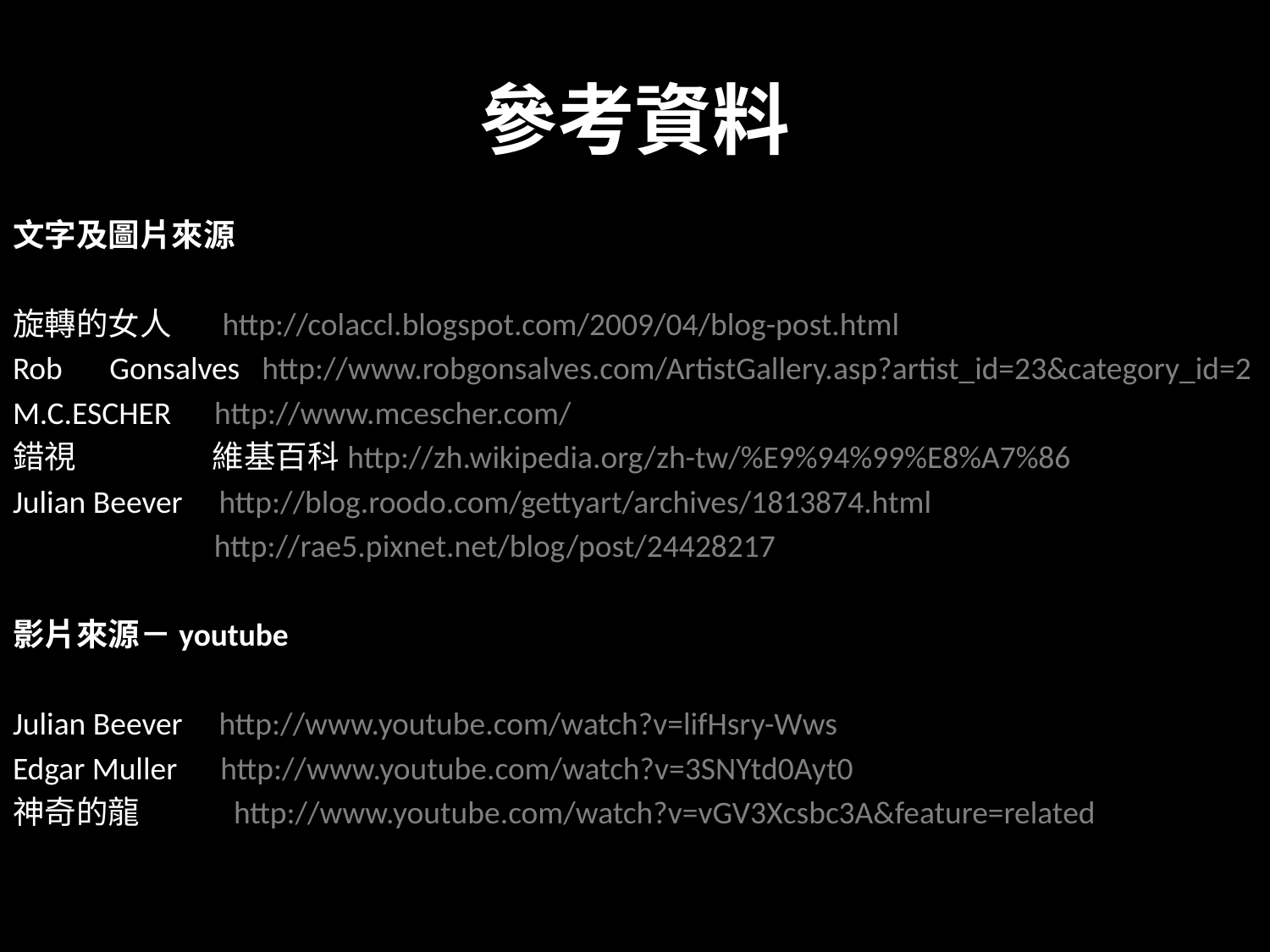

# 參考資料
文字及圖片來源

旋轉的女人      http://colaccl.blogspot.com/2009/04/blog-post.html
Rob　Gonsalves   http://www.robgonsalves.com/ArtistGallery.asp?artist_id=23&category_id=2
M.C.ESCHER      http://www.mcescher.com/
錯視                   維基百科http://zh.wikipedia.org/zh-tw/%E9%94%99%E8%A7%86
Julian Beever     http://blog.roodo.com/gettyart/archives/1813874.html
                            http://rae5.pixnet.net/blog/post/24428217

影片來源－youtube

Julian Beever     http://www.youtube.com/watch?v=lifHsry-Wws
Edgar Muller      http://www.youtube.com/watch?v=3SNYtd0Ayt0
神奇的龍            http://www.youtube.com/watch?v=vGV3Xcsbc3A&feature=related